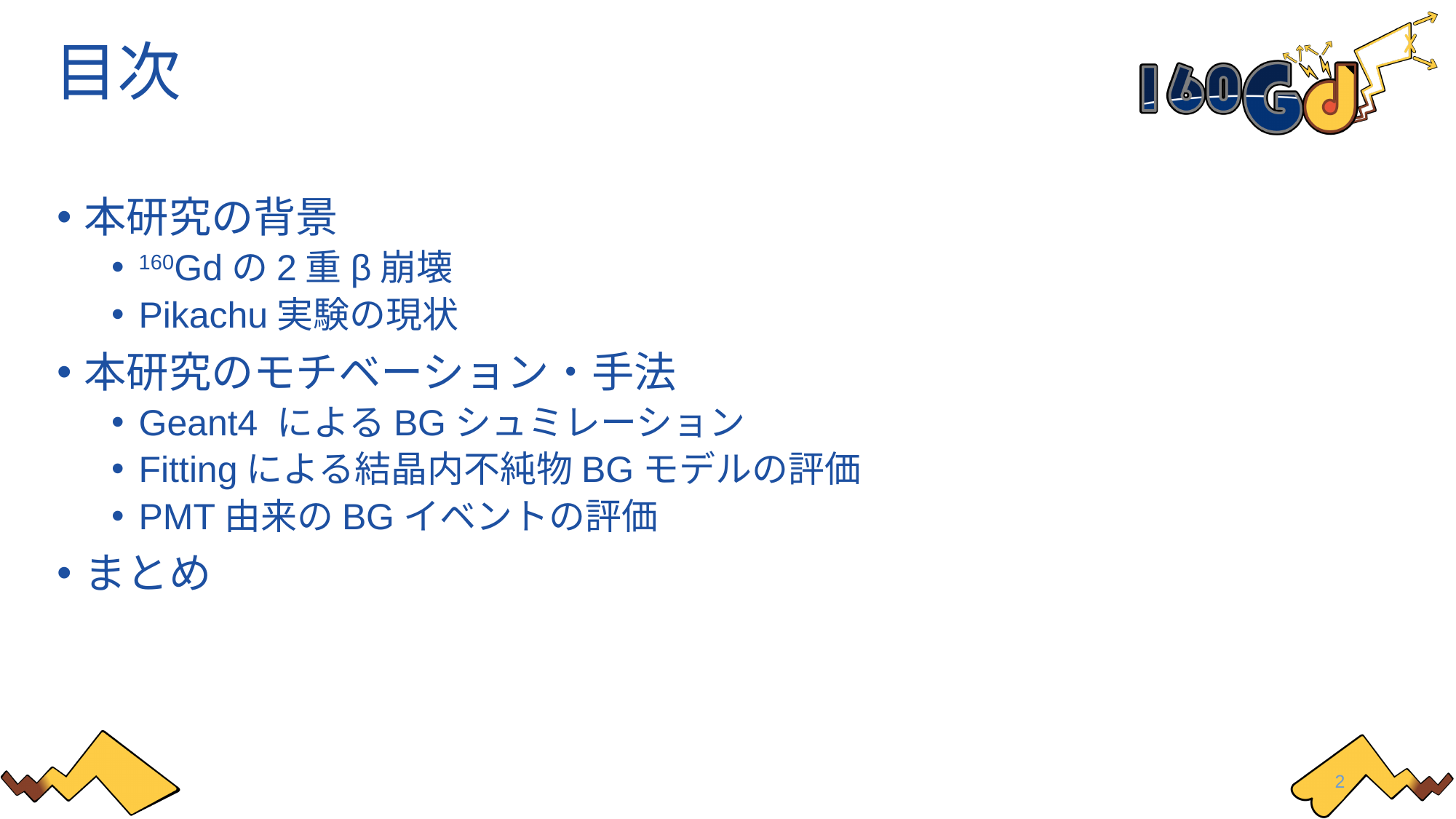

# 目次
本研究の背景
160Gdの2重β崩壊
Pikachu実験の現状
本研究のモチベーション・手法
Geant4 によるBGシュミレーション
Fittingによる結晶内不純物BGモデルの評価
PMT由来のBGイベントの評価
まとめ
2